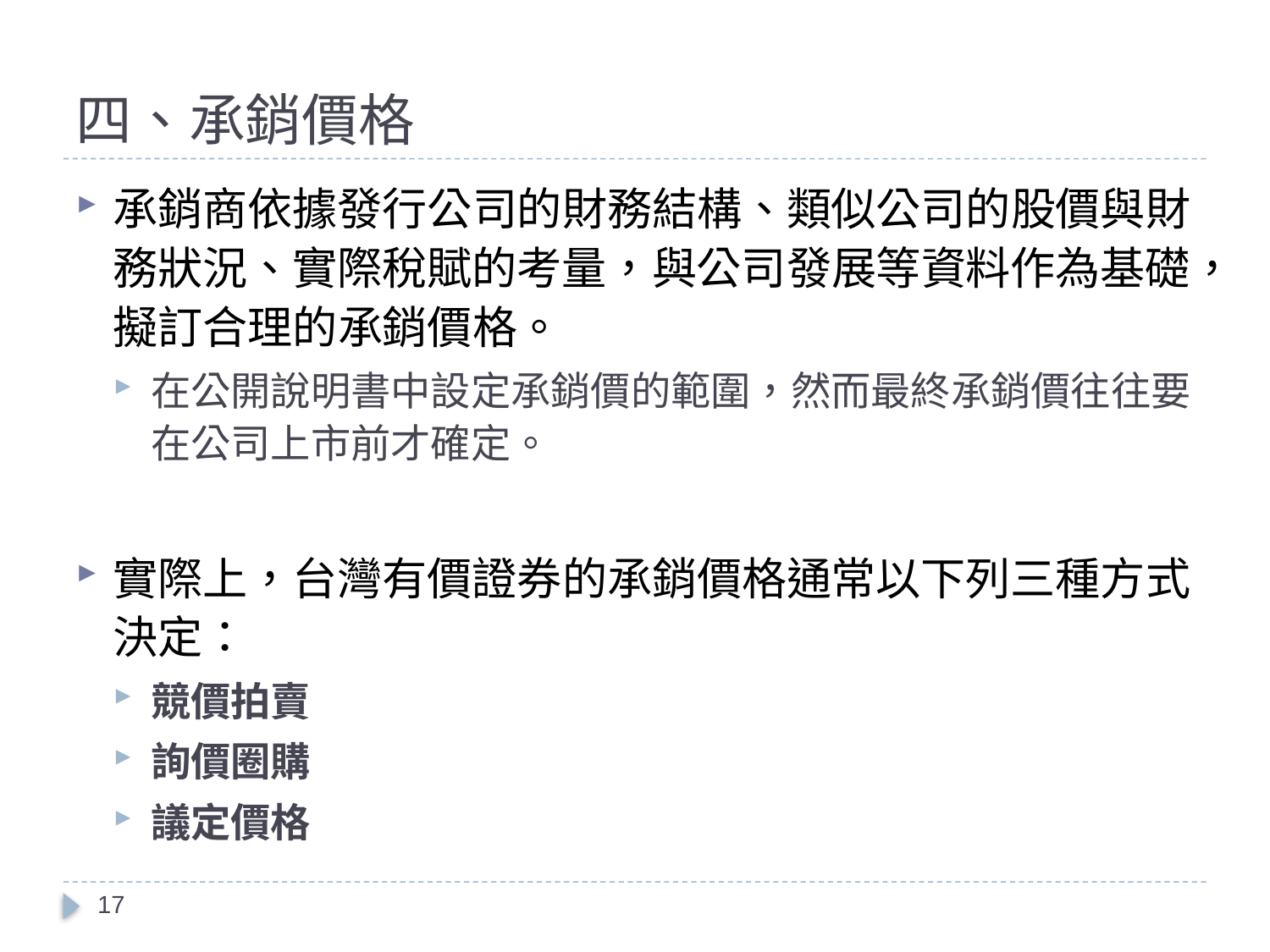

# 四、承銷價格
承銷商依據發行公司的財務結構、類似公司的股價與財務狀況、實際稅賦的考量，與公司發展等資料作為基礎，擬訂合理的承銷價格。
在公開說明書中設定承銷價的範圍，然而最終承銷價往往要在公司上市前才確定。

實際上，台灣有價證券的承銷價格通常以下列三種方式決定：
競價拍賣
詢價圈購
議定價格
17